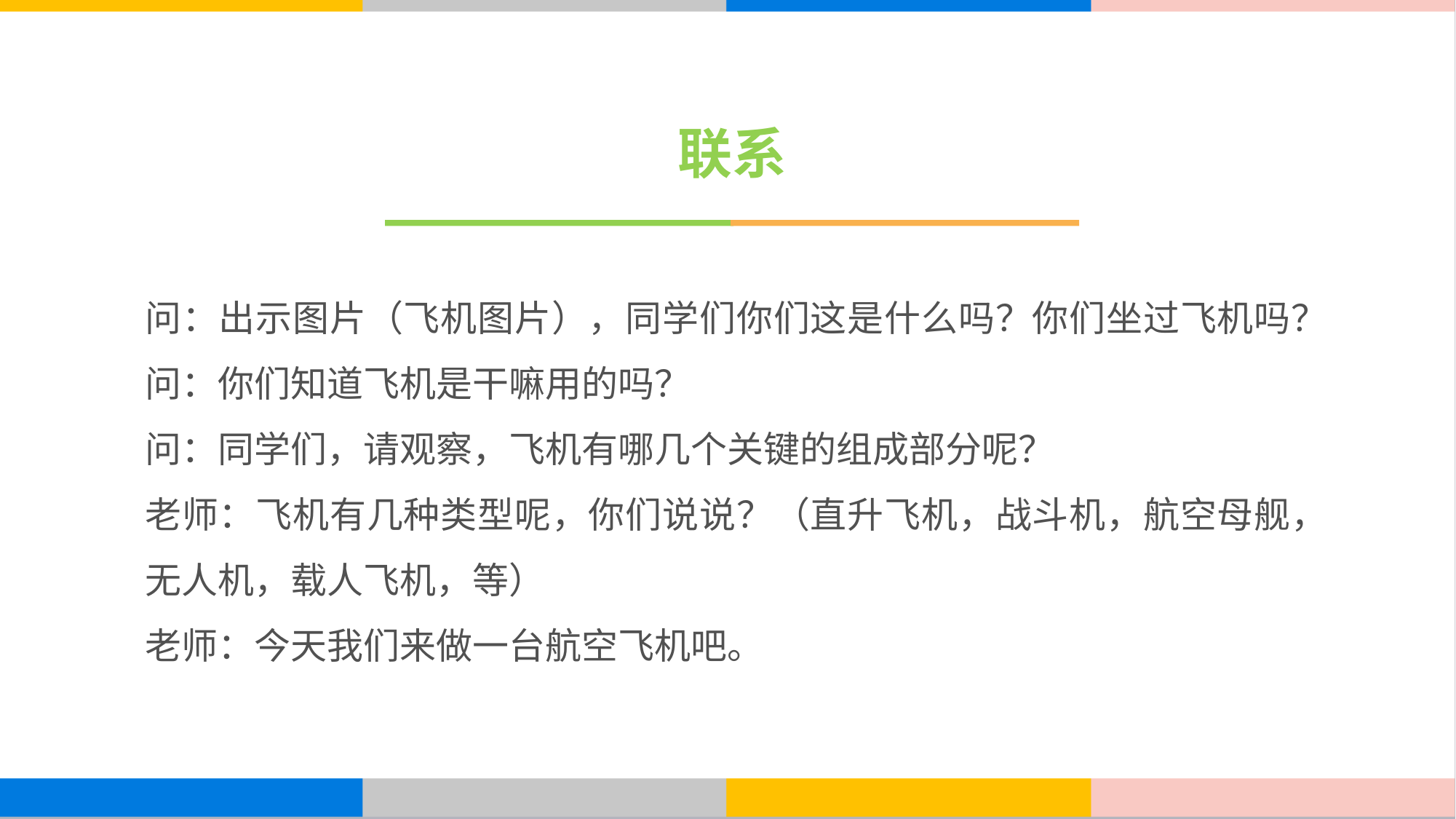

# 联系
问：出示图片（飞机图片），同学们你们这是什么吗？你们坐过飞机吗？
问：你们知道飞机是干嘛用的吗？
问：同学们，请观察，飞机有哪几个关键的组成部分呢？
老师：飞机有几种类型呢，你们说说？（直升飞机，战斗机，航空母舰，无人机，载人飞机，等）
老师：今天我们来做一台航空飞机吧。